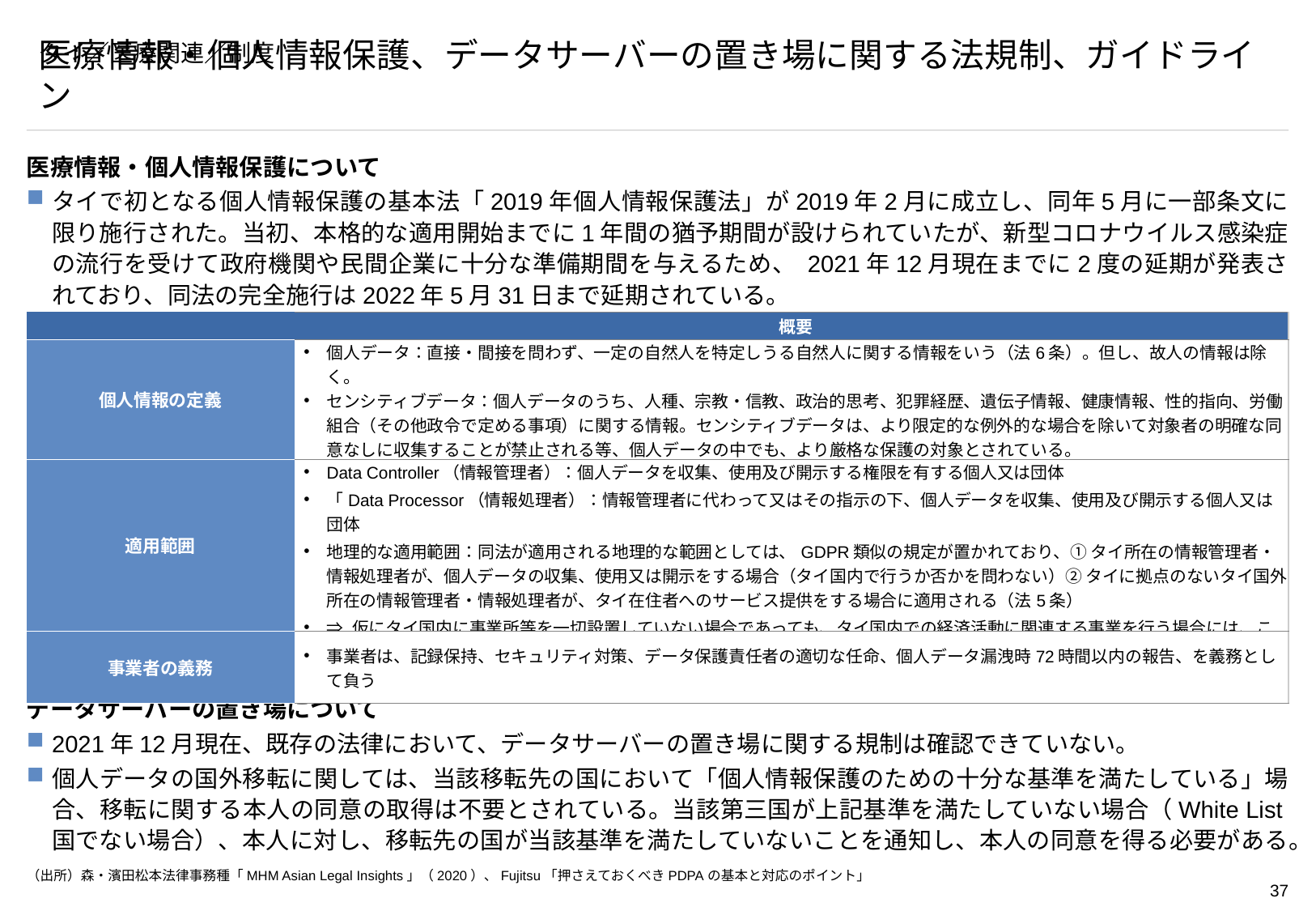

# タイ／医療関連／制度
医療情報・個人情報保護、データサーバーの置き場に関する法規制、ガイドライン
医療情報・個人情報保護について
タイで初となる個人情報保護の基本法「2019年個人情報保護法」が2019年2月に成立し、同年5月に一部条文に限り施行された。当初、本格的な適用開始までに1年間の猶予期間が設けられていたが、新型コロナウイルス感染症の流行を受けて政府機関や民間企業に十分な準備期間を与えるため、 2021年12月現在までに2度の延期が発表されており、同法の完全施行は2022年5月31日まで延期されている。

データサーバーの置き場について
2021年12月現在、既存の法律において、データサーバーの置き場に関する規制は確認できていない。
個人データの国外移転に関しては、当該移転先の国において「個人情報保護のための十分な基準を満たしている」場合、移転に関する本人の同意の取得は不要とされている。当該第三国が上記基準を満たしていない場合（White List国でない場合）、本人に対し、移転先の国が当該基準を満たしていないことを通知し、本人の同意を得る必要がある。
|  | 概要 |
| --- | --- |
| 個人情報の定義 | 個人データ：直接・間接を問わず、一定の自然人を特定しうる自然人に関する情報をいう（法6条）。但し、故人の情報は除く。 センシティブデータ：個人データのうち、人種、宗教・信教、政治的思考、犯罪経歴、遺伝子情報、健康情報、性的指向、労働組合（その他政令で定める事項）に関する情報。センシティブデータは、より限定的な例外的な場合を除いて対象者の明確な同意なしに収集することが禁止される等、個人データの中でも、より厳格な保護の対象とされている。 |
| 適用範囲 | Data Controller（情報管理者）：個人データを収集、使用及び開示する権限を有する個人又は団体 「Data Processor（情報処理者）：情報管理者に代わって又はその指示の下、個人データを収集、使用及び開示する個人又は団体 地理的な適用範囲：同法が適用される地理的な範囲としては、GDPR類似の規定が置かれており、① タイ所在の情報管理者・情報処理者が、個人データの収集、使用又は開示をする場合（タイ国内で行うか否かを問わない）② タイに拠点のないタイ国外所在の情報管理者・情報処理者が、タイ在住者へのサービス提供をする場合に適用される（法5条） ⇒ 仮にタイ国内に事業所等を一切設置していない場合であっても、タイ国内での経済活動に関連する事業を行う場合には、この域外適用（上記②）の有無について慎重に検討を行う必要がある。 |
| 事業者の義務 | 事業者は、記録保持、セキュリティ対策、データ保護責任者の適切な任命、個人データ漏洩時72時間以内の報告、を義務として負う |
（出所）森・濱田松本法律事務種「MHM Asian Legal Insights」（2020）、Fujitsu「押さえておくべきPDPAの基本と対応のポイント」